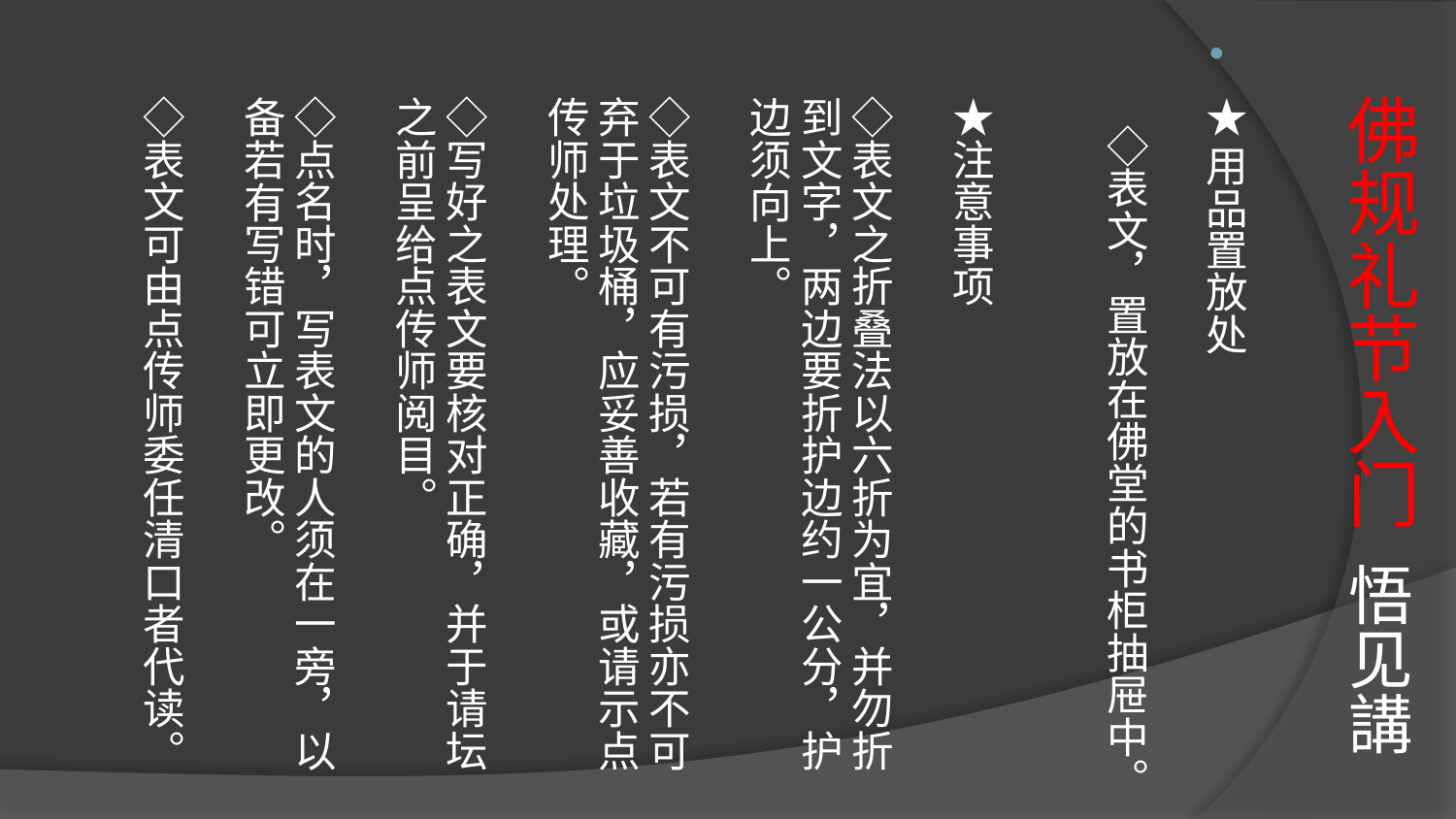

# 佛规礼节入门  悟见講
★用品置放处
   ◇表文，置放在佛堂的书柜抽屉中。
★注意事项
◇表文之折叠法以六折为宜，并勿折到文字，两边要折护边约一公分，护边须向上。
◇表文不可有污损，若有污损亦不可弃于垃圾桶，应妥善收藏，或请示点传师处理。
◇写好之表文要核对正确，并于请坛之前呈给点传师阅目。
◇点名时，写表文的人须在一旁，以备若有写错可立即更改。
◇表文可由点传师委任清口者代读。